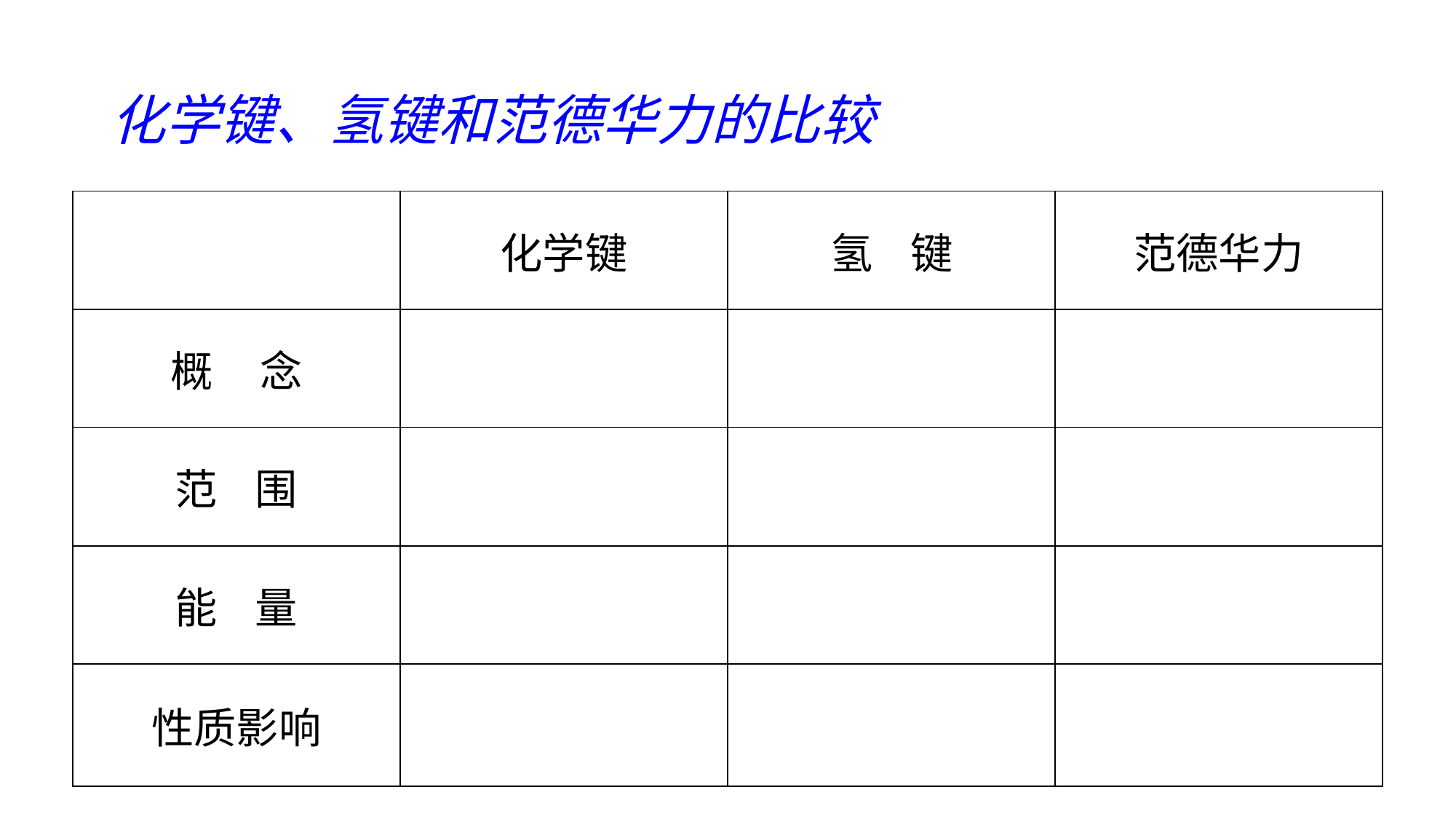

化学键、氢键和范德华力的比较
|  | 化学键 | 氢 键 | 范德华力 |
| --- | --- | --- | --- |
| 概 念 |  |  |  |
| 范 围 |  |  |  |
| 能 量 |  |  |  |
| 性质影响 |  |  |  |